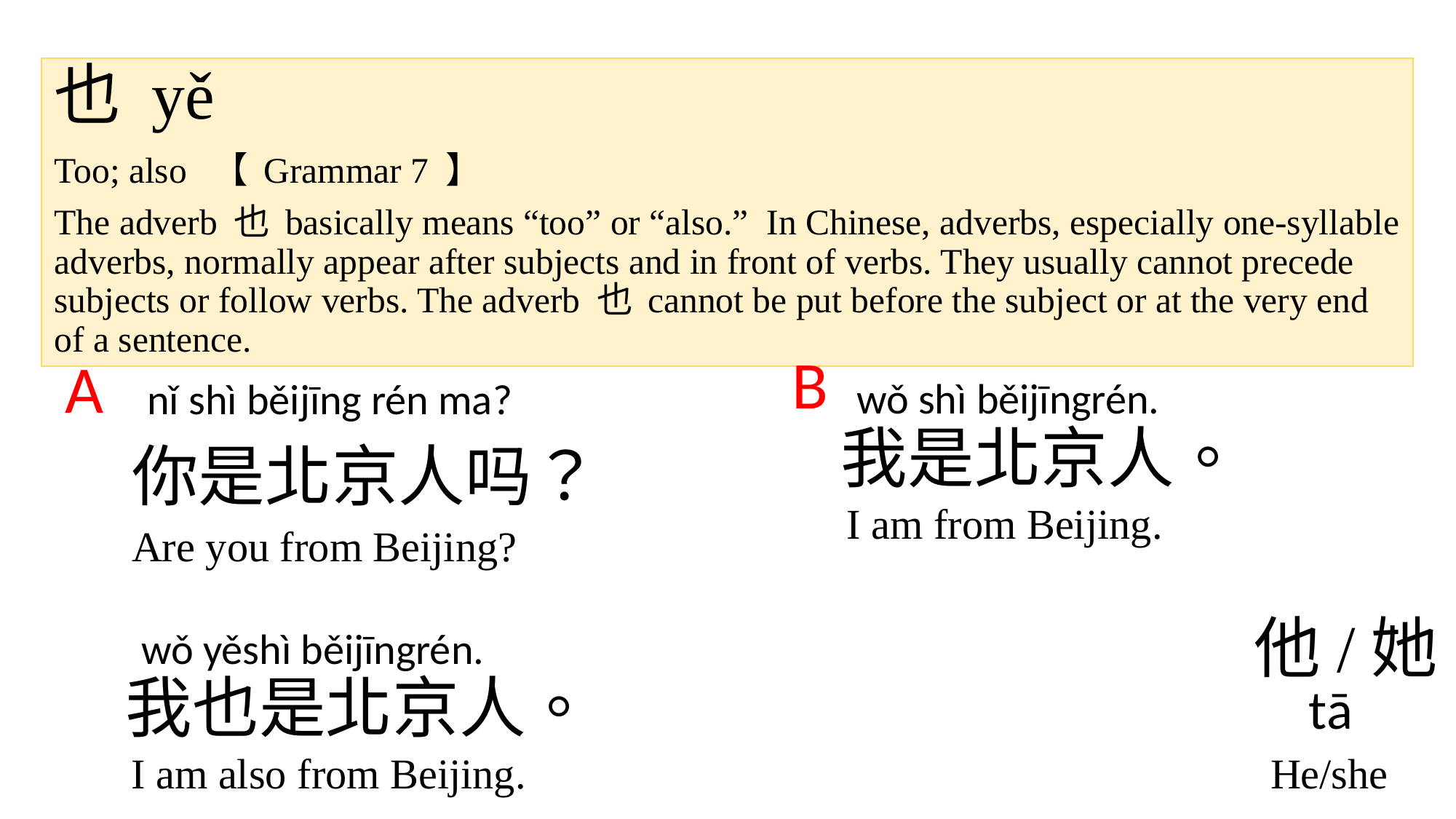

# 也 yě

Too; also  【 Grammar 7 】
The adverb 也 basically means “too” or “also.”  In Chinese, adverbs, especially one-syllable adverbs, normally appear after subjects and in front of verbs. They usually cannot precede subjects or follow verbs. The adverb 也 cannot be put before the subject or at the very end of a sentence.
B
A
wǒ shì běijīngrén.
nǐ shì běijīng rén ma?
我是北京人。
你是北京人吗？
I am from Beijing.
Are you from Beijing?
他/她
wǒ yěshì běijīngrén.
我也是北京人。
tā
I am also from Beijing.
He/she